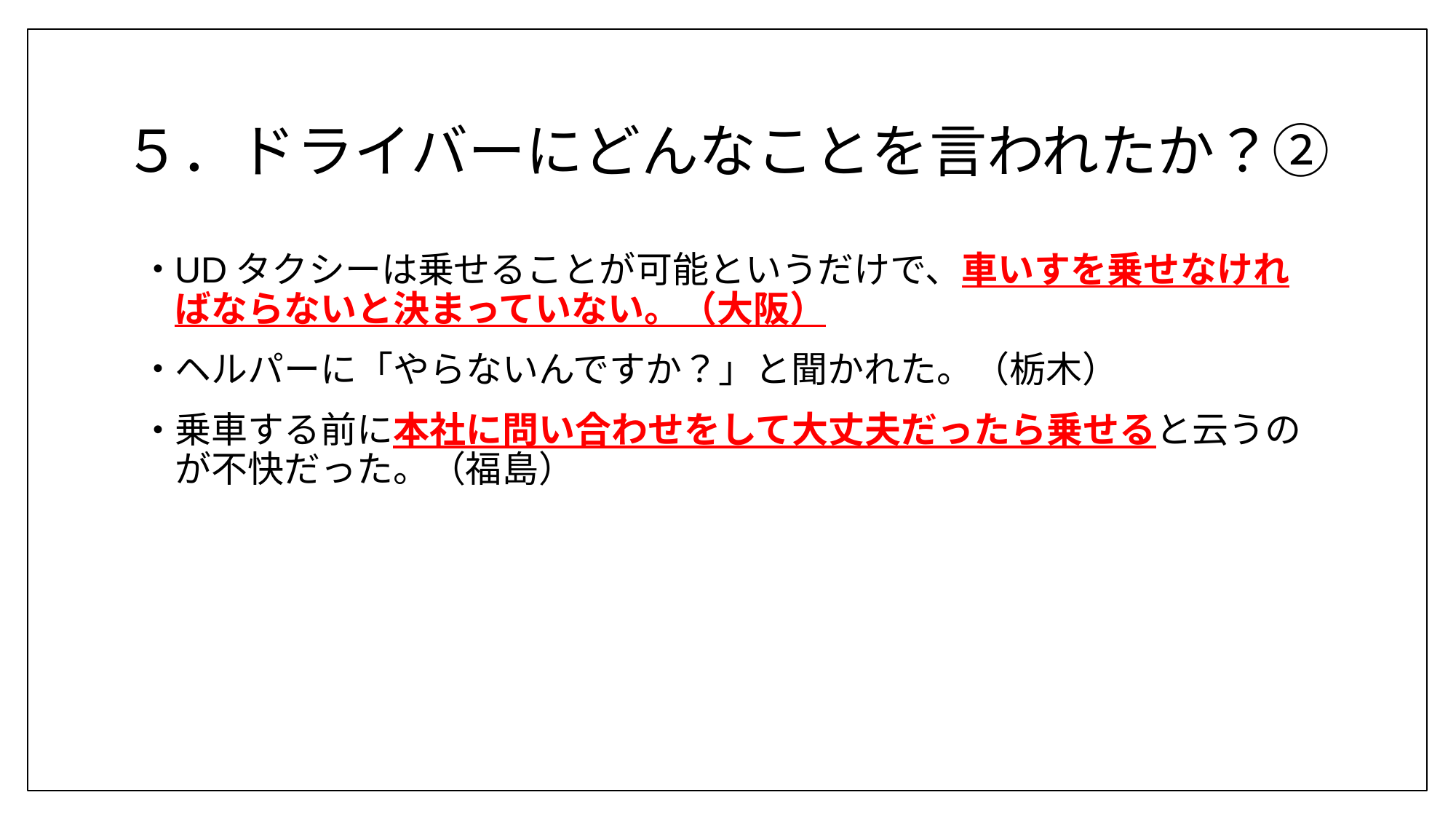

# ５．ドライバーにどんなことを言われたか？②
UDタクシーは乗せることが可能というだけで、車いすを乗せなければならないと決まっていない。（大阪）
ヘルパーに「やらないんですか？」と聞かれた。（栃木）
乗車する前に本社に問い合わせをして大丈夫だったら乗せると云うのが不快だった。（福島）